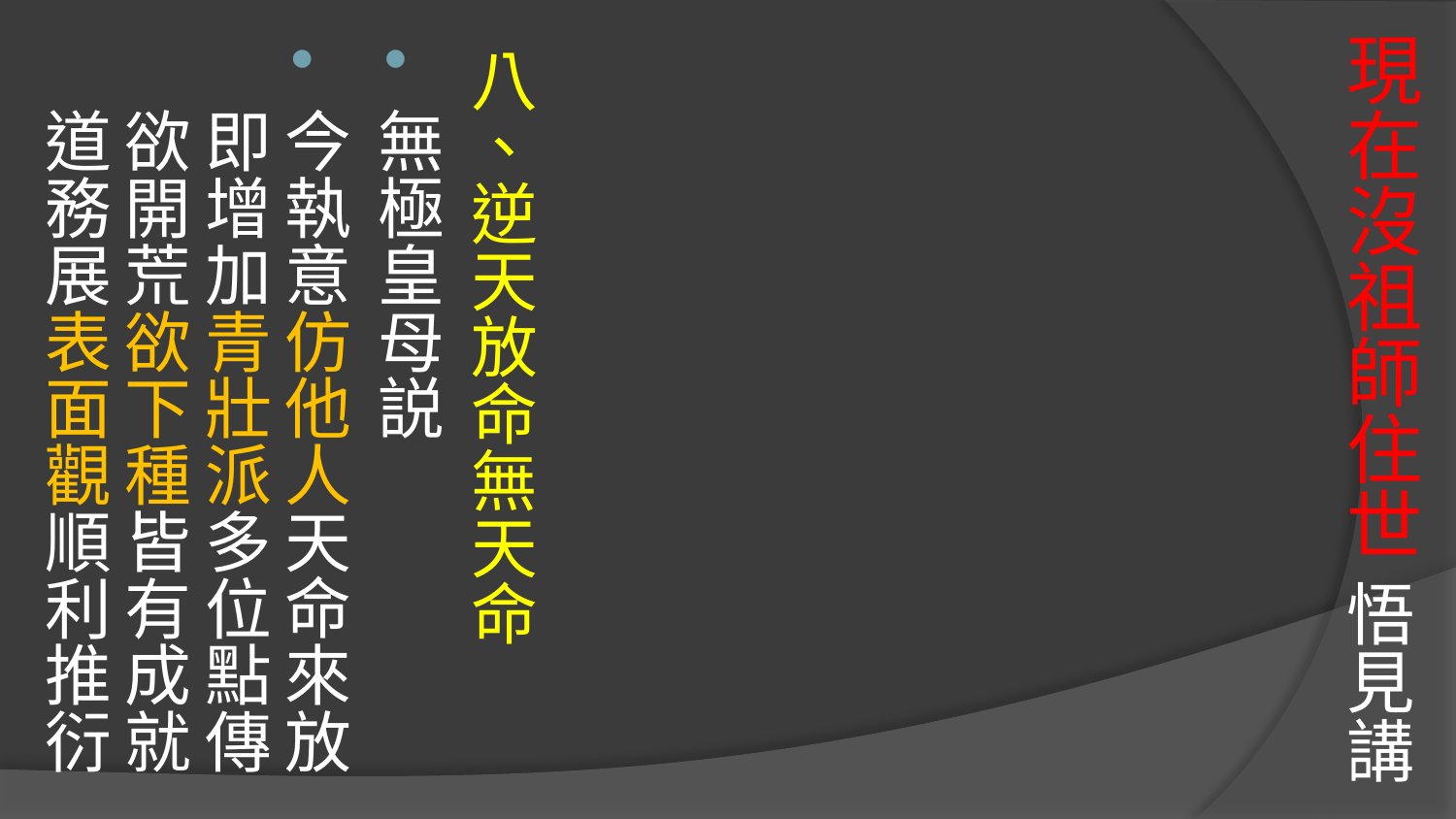

# 現在沒祖師住世 悟見講
八、逆天放命無天命
無極皇母説
今執意仿他人天命來放 即增加青壯派多位點傳
欲開荒欲下種皆有成就 道務展表面觀順利推衍